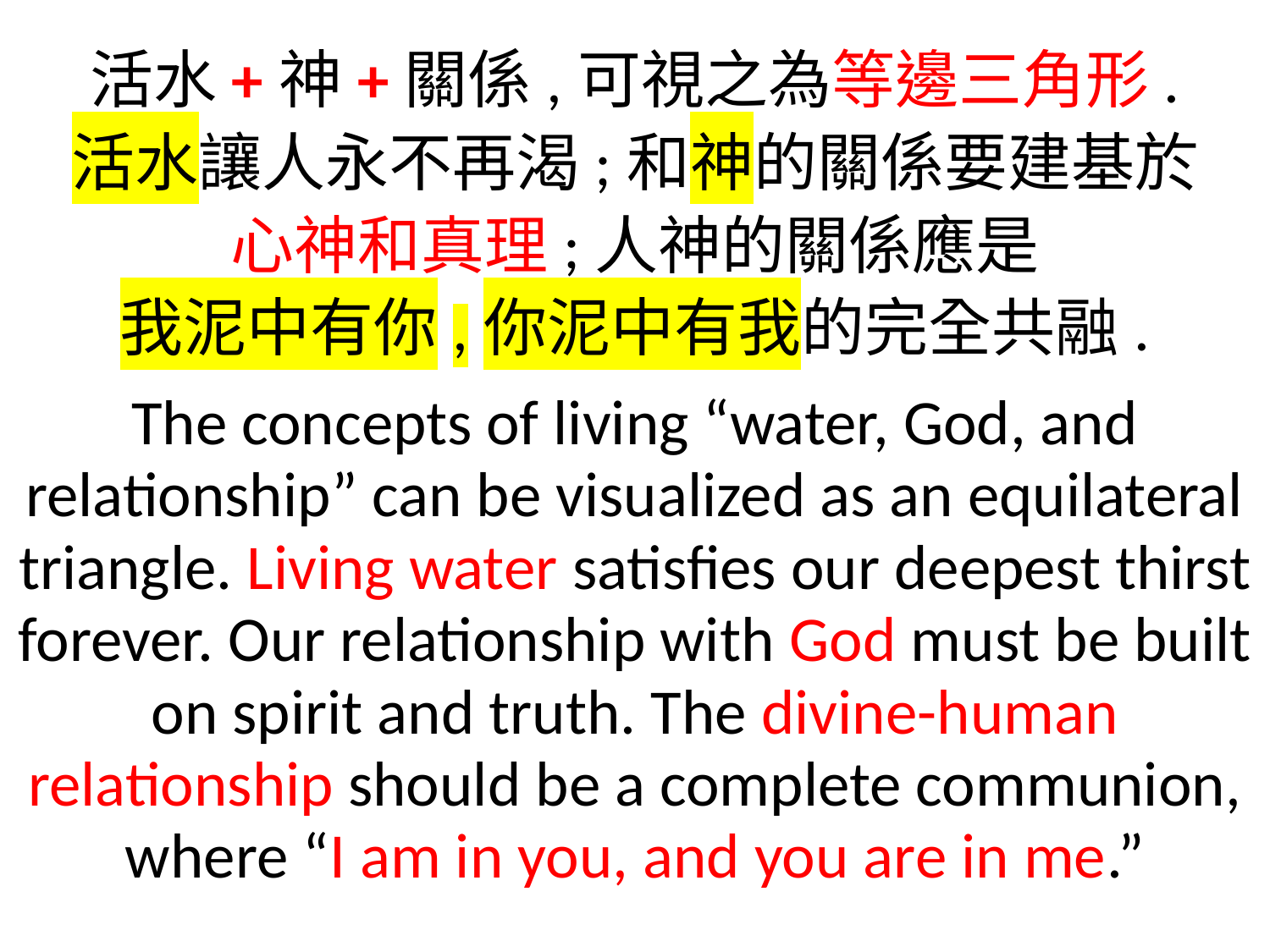

活水+神+關係,可視之為等邊三角形.
活水讓人永不再渴;和神的關係要建基於
心神和真理;人神的關係應是
我泥中有你,你泥中有我的完全共融.
The concepts of living “water, God, and relationship” can be visualized as an equilateral triangle. Living water satisfies our deepest thirst forever. Our relationship with God must be built on spirit and truth. The divine-human relationship should be a complete communion, where “I am in you, and you are in me.”